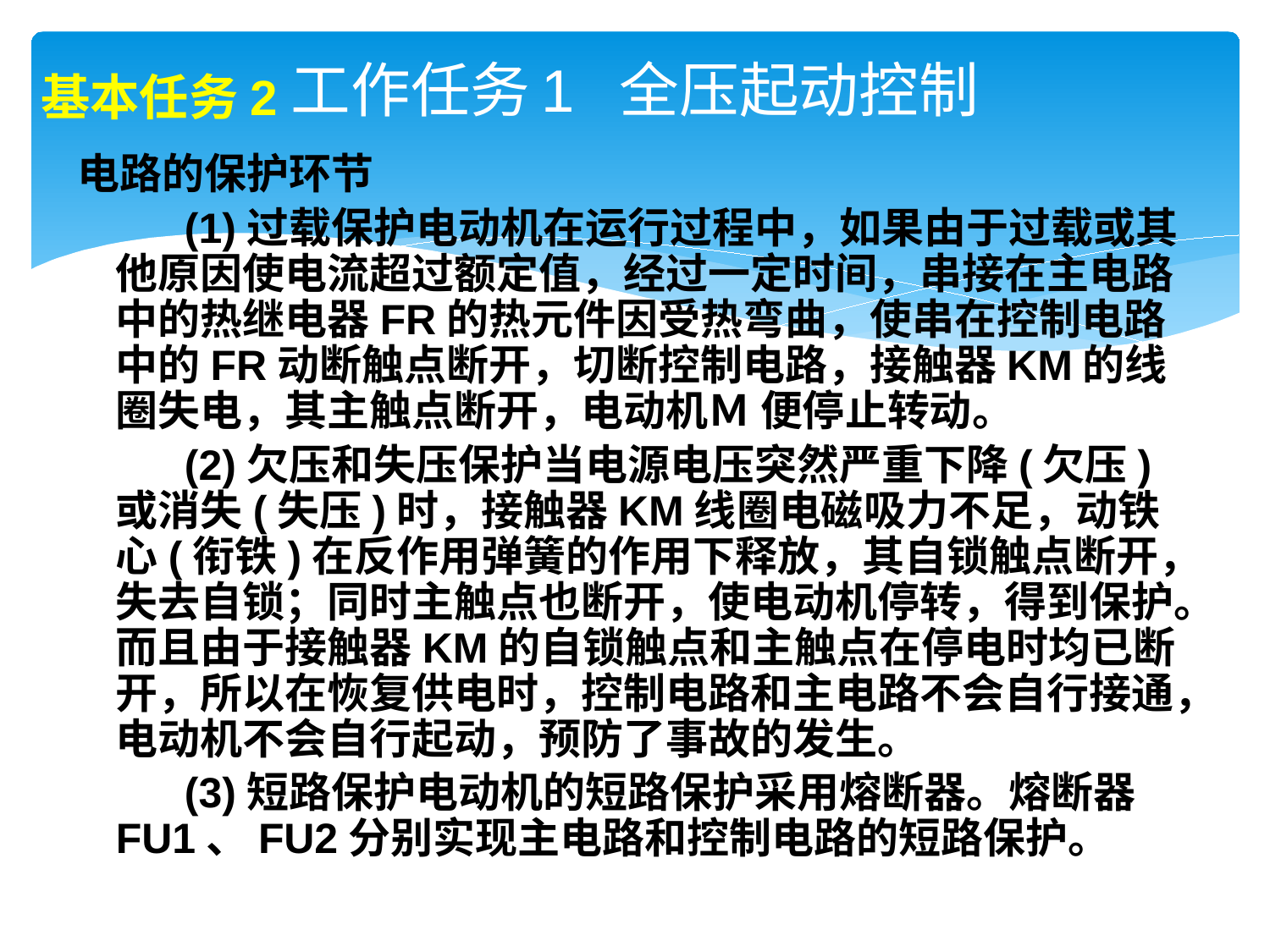

# 工作任务1  全压起动控制
基本任务2
电路的保护环节
         (1)过载保护电动机在运行过程中，如果由于过载或其他原因使电流超过额定值，经过一定时间，串接在主电路中的热继电器FR的热元件因受热弯曲，使串在控制电路中的FR动断触点断开，切断控制电路，接触器KM的线圈失电，其主触点断开，电动机Ｍ 便停止转动。
         (2)欠压和失压保护当电源电压突然严重下降(欠压)或消失(失压)时，接触器KM线圈电磁吸力不足，动铁心(衔铁)在反作用弹簧的作用下释放，其自锁触点断开，失去自锁；同时主触点也断开，使电动机停转，得到保护。而且由于接触器KM的自锁触点和主触点在停电时均已断开，所以在恢复供电时，控制电路和主电路不会自行接通，电动机不会自行起动，预防了事故的发生。
         (3)短路保护电动机的短路保护采用熔断器。熔断器FU1、FU2分别实现主电路和控制电路的短路保护。